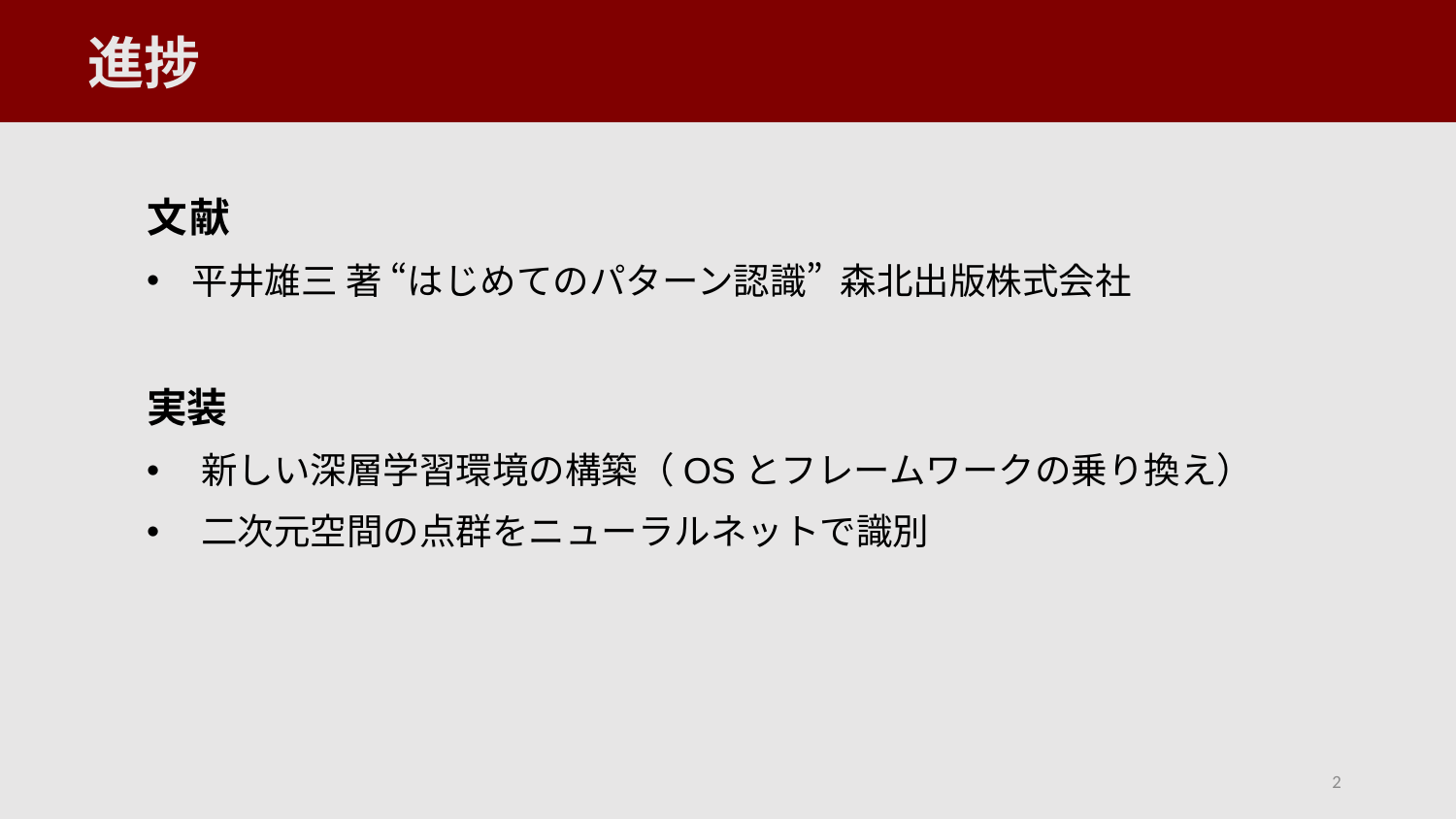

# 進捗
文献
平井雄三 著 “はじめてのパターン認識”  森北出版株式会社

実装
新しい深層学習環境の構築（OSとフレームワークの乗り換え）
二次元空間の点群をニューラルネットで識別

2